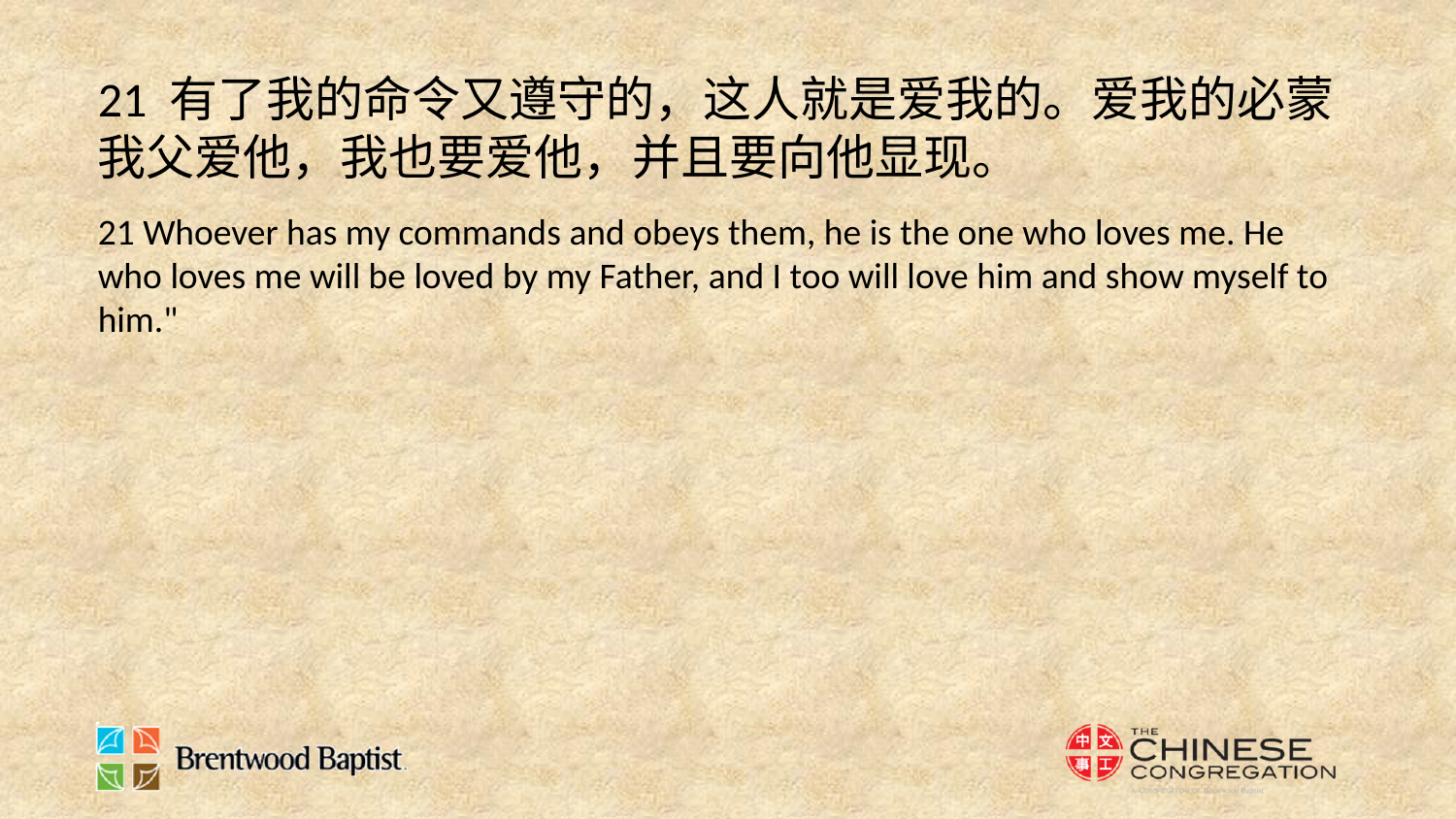

21 有了我的命令又遵守的，这人就是爱我的。爱我的必蒙我父爱他，我也要爱他，并且要向他显现。

21 Whoever has my commands and obeys them, he is the one who loves me. He who loves me will be loved by my Father, and I too will love him and show myself to him."